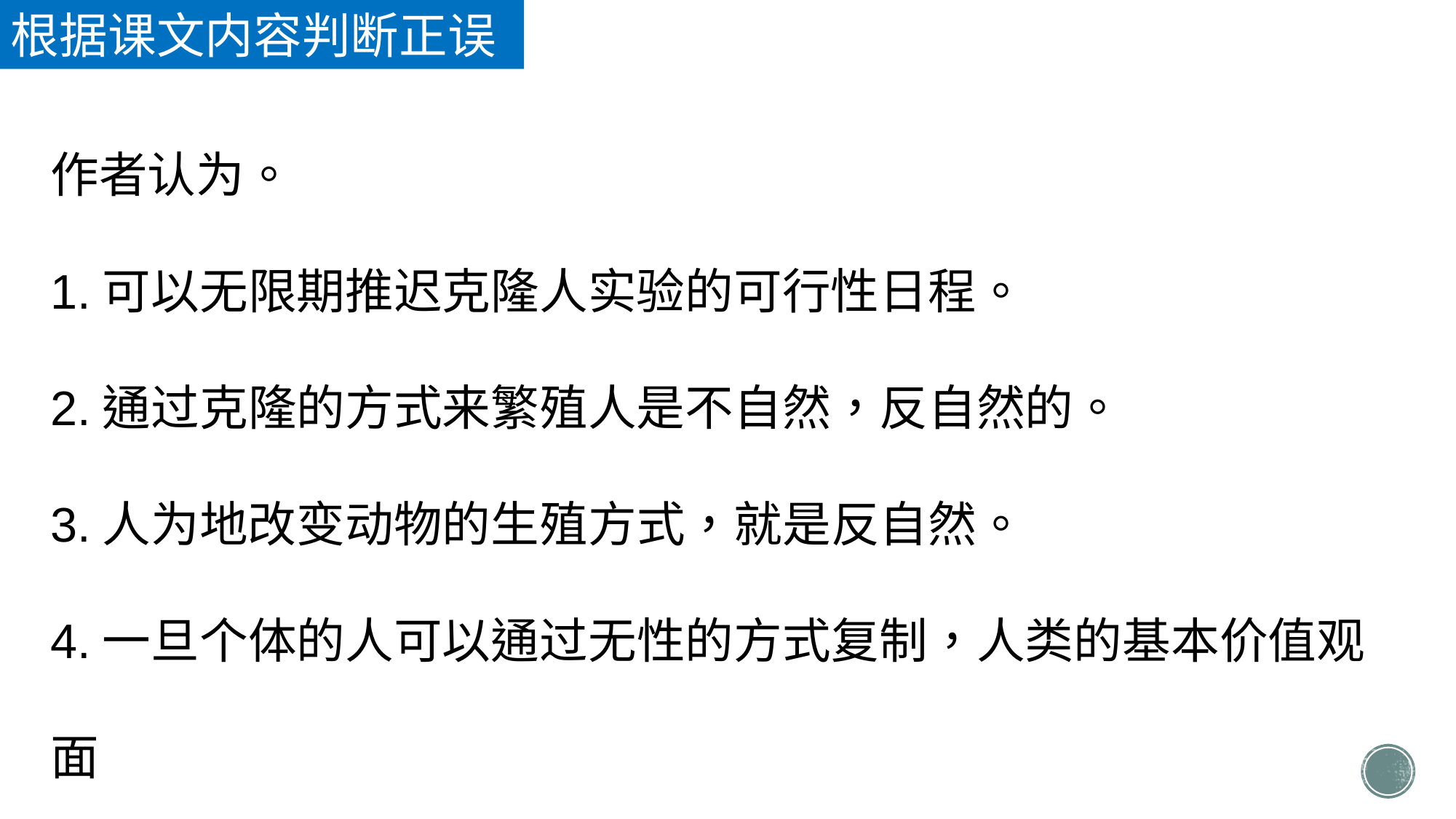

根据课文内容判断正误
作者认为。
1.可以无限期推迟克隆人实验的可行性日程。
2.通过克隆的方式来繁殖人是不自然，反自然的。
3.人为地改变动物的生殖方式，就是反自然。
4.一旦个体的人可以通过无性的方式复制，人类的基本价值观面
   皆从根本上被动摇甚至改变了。